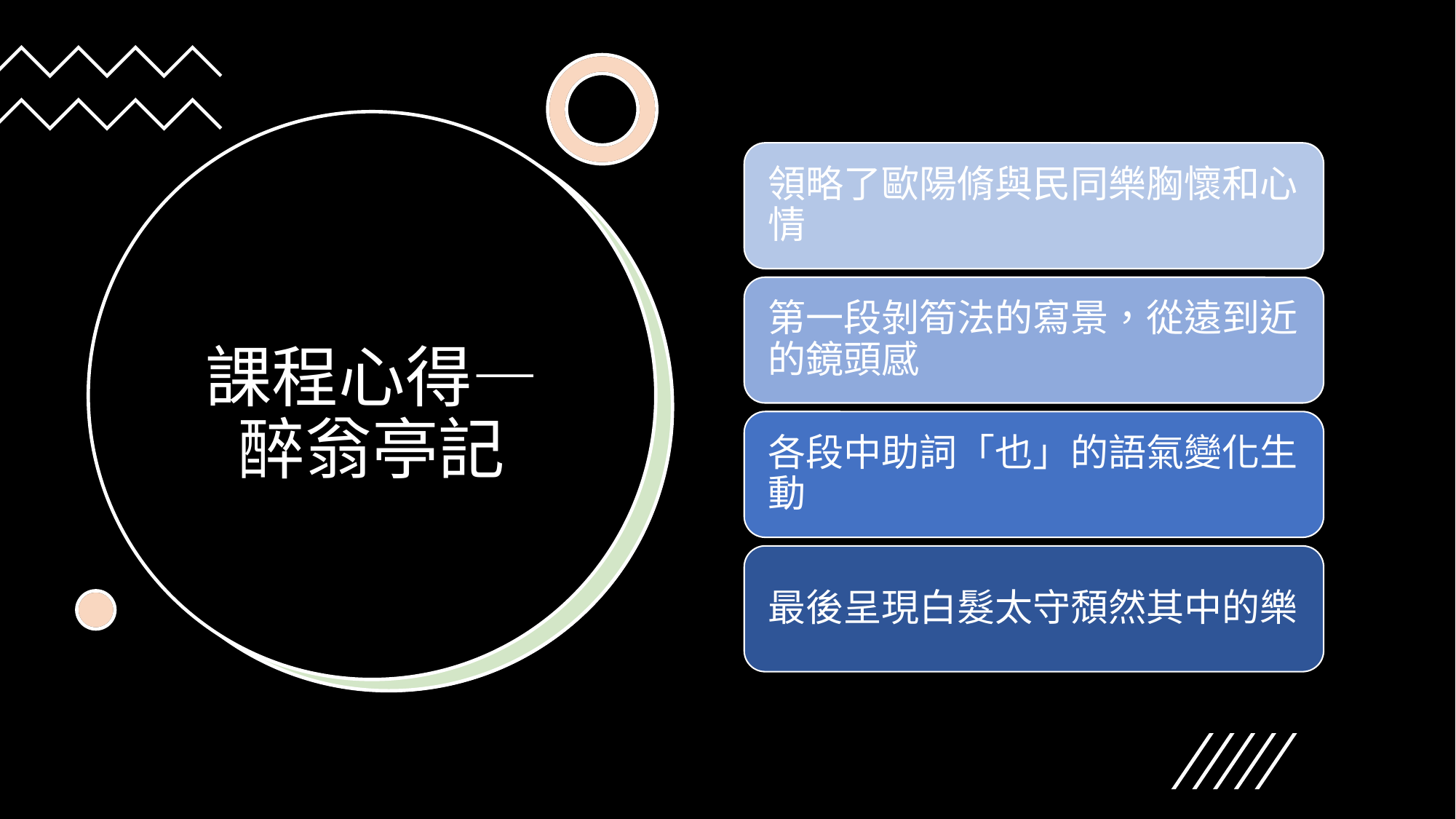

領略了歐陽脩與民同樂胸懷和心情
第一段剝筍法的寫景，從遠到近的鏡頭感
各段中助詞「也」的語氣變化生動
最後呈現白髮太守頹然其中的樂
# 課程心得— 醉翁亭記